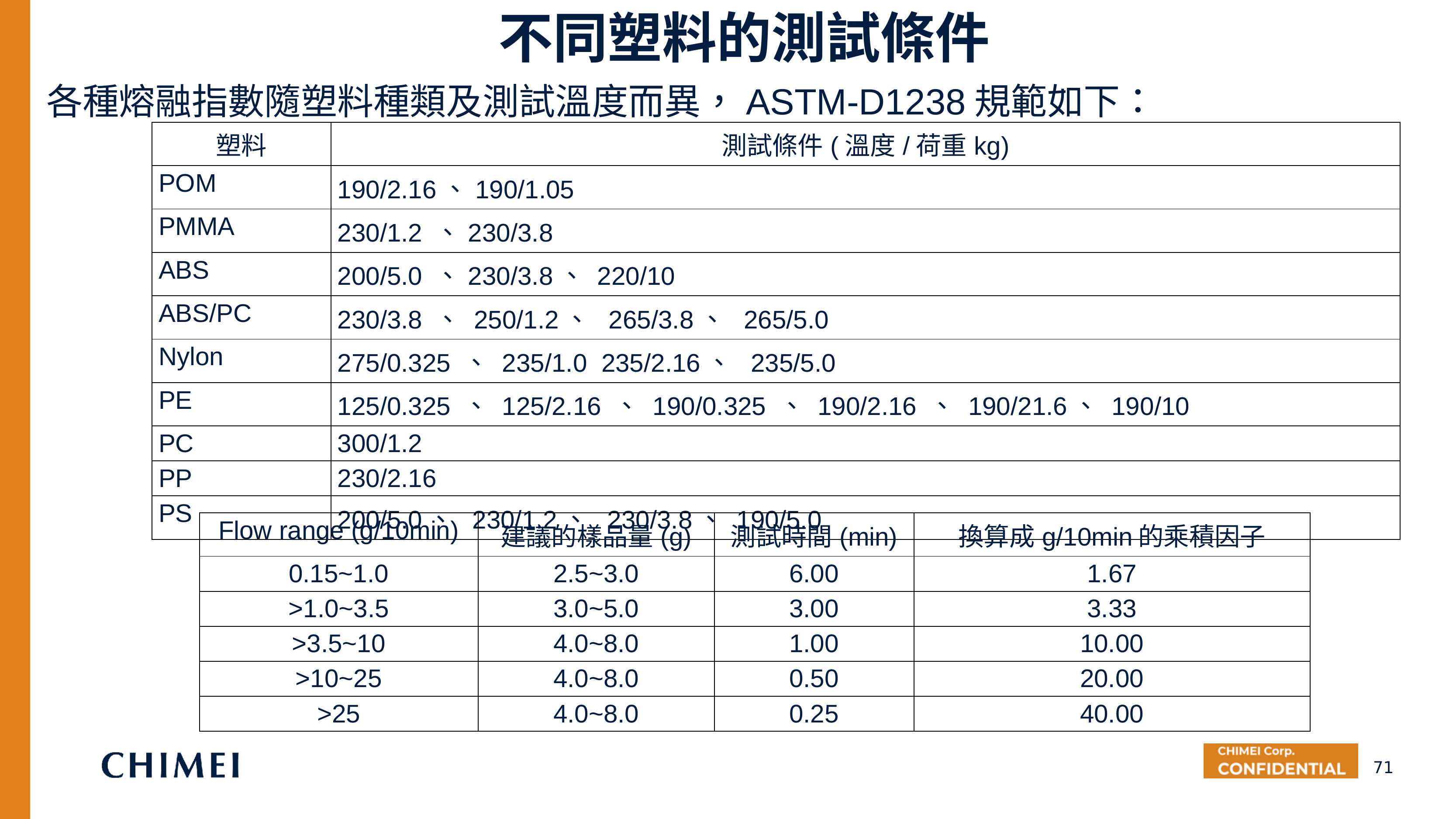

不同塑料的測試條件
各種熔融指數隨塑料種類及測試溫度而異，ASTM-D1238規範如下：
| 塑料 | 測試條件(溫度/荷重kg) |
| --- | --- |
| POM | 190/2.16、190/1.05 |
| PMMA | 230/1.2 、230/3.8 |
| ABS | 200/5.0 、230/3.8、 220/10 |
| ABS/PC | 230/3.8 、 250/1.2、 265/3.8、 265/5.0 |
| Nylon | 275/0.325 、 235/1.0 235/2.16、 235/5.0 |
| PE | 125/0.325 、 125/2.16 、 190/0.325 、 190/2.16 、 190/21.6、 190/10 |
| PC | 300/1.2 |
| PP | 230/2.16 |
| PS | 200/5.0、 230/1.2、 230/3.8、 190/5.0 |
| Flow range (g/10min) | 建議的樣品量(g) | 測試時間(min) | 換算成g/10min的乘積因子 |
| --- | --- | --- | --- |
| 0.15~1.0 | 2.5~3.0 | 6.00 | 1.67 |
| >1.0~3.5 | 3.0~5.0 | 3.00 | 3.33 |
| >3.5~10 | 4.0~8.0 | 1.00 | 10.00 |
| >10~25 | 4.0~8.0 | 0.50 | 20.00 |
| >25 | 4.0~8.0 | 0.25 | 40.00 |
71